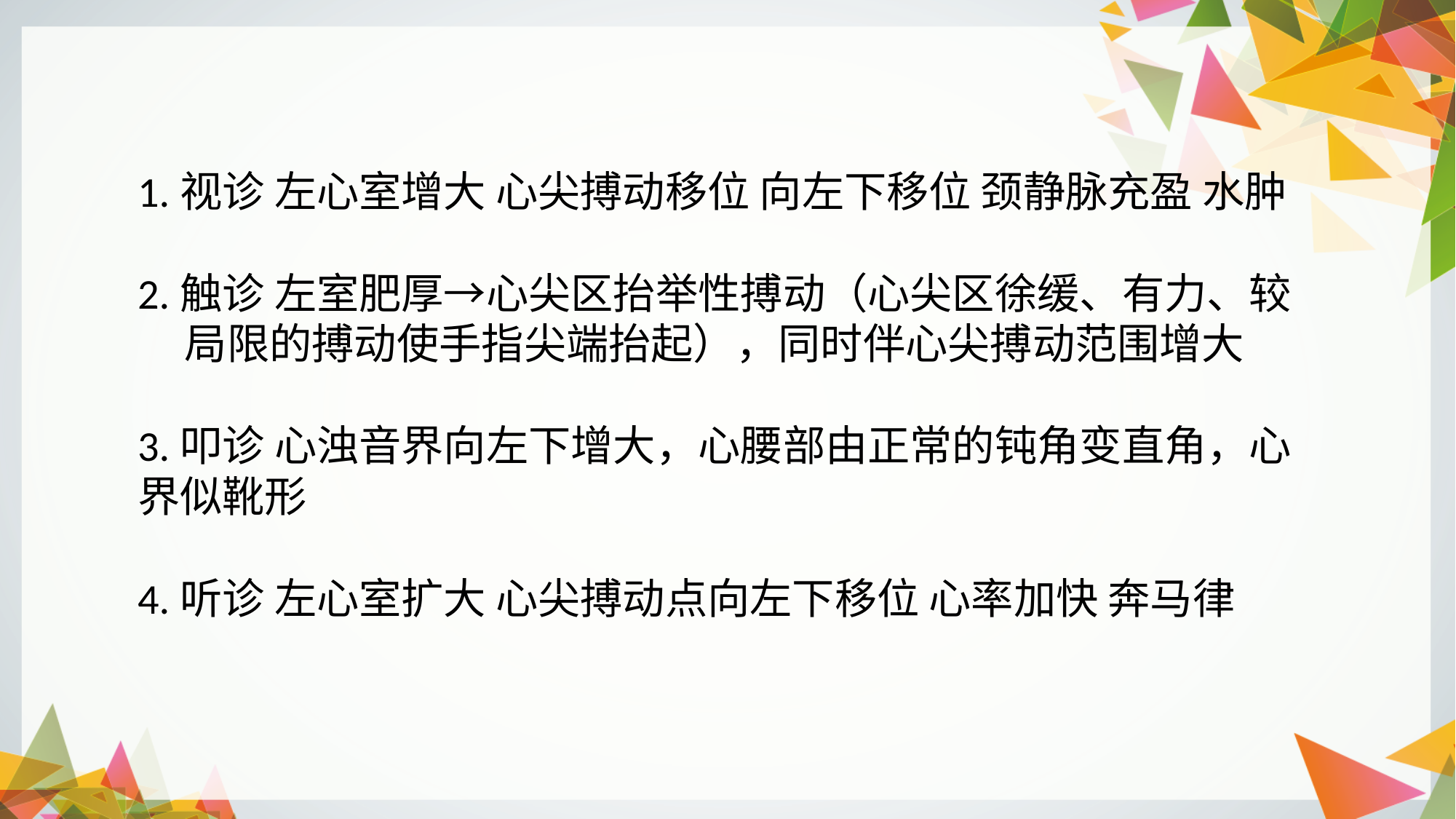

1.视诊 左心室增大 心尖搏动移位 向左下移位 颈静脉充盈 水肿

2.触诊 左室肥厚→心尖区抬举性搏动（心尖区徐缓、有力、较       局限的搏动使手指尖端抬起），同时伴心尖搏动范围增大

3.叩诊 心浊音界向左下增大，心腰部由正常的钝角变直角，心界似靴形

4.听诊 左心室扩大 心尖搏动点向左下移位 心率加快 奔马律